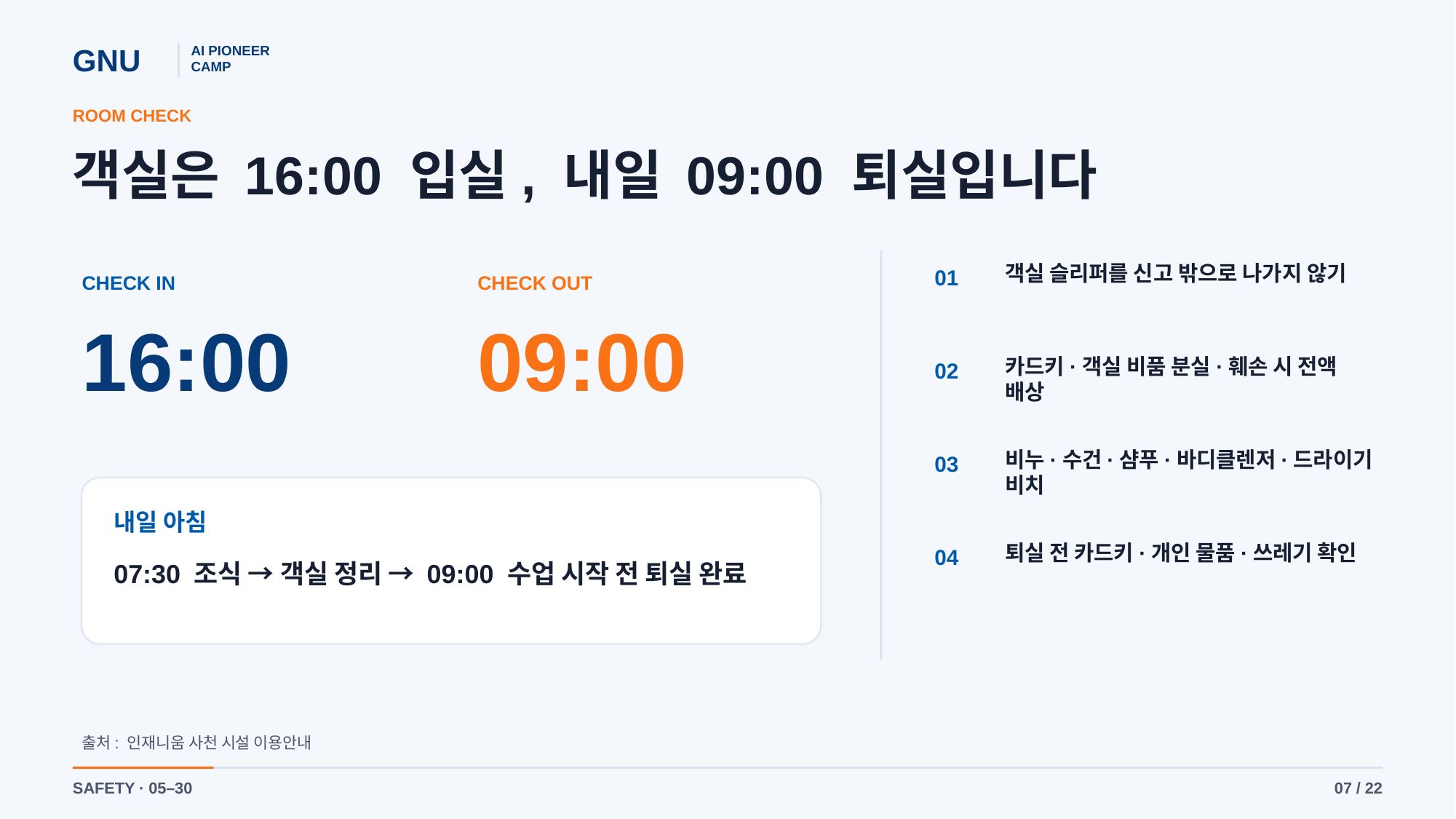

GNU
AI PIONEER
CAMP

ROOM CHECK
객실은 16:00 입실, 내일 09:00 퇴실입니다

객실 슬리퍼를 신고 밖으로 나가지 않기
01
CHECK IN
CHECK OUT
16:00
09:00
카드키·객실 비품 분실·훼손 시 전액 배상
02
비누·수건·샴푸·바디클렌저·드라이기 비치
03

내일 아침
퇴실 전 카드키·개인 물품·쓰레기 확인
04
07:30 조식 → 객실 정리 → 09:00 수업 시작 전 퇴실 완료
출처: 인재니움 사천 시설 이용안내

SAFETY · 05–30
07 / 22